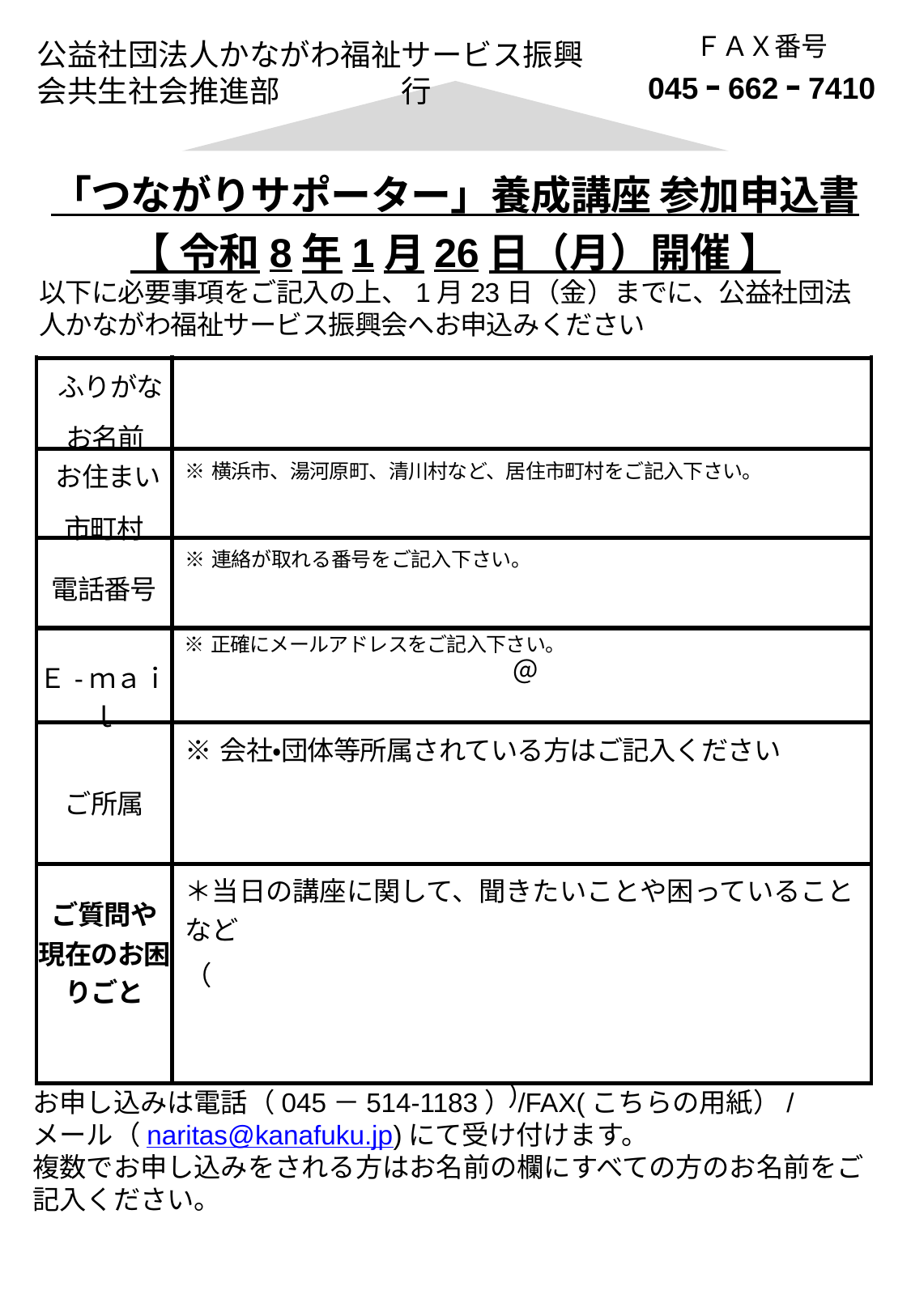

ＦＡＸ番号
045ｰ662ｰ7410
公益社団法人かながわ福祉サービス振興会共生社会推進部	行

「つながりサポーター」養成講座 参加申込書
【 令和8年1月26日（月）開催 】
以下に必要事項をご記入の上、1月23日（金）までに、公益社団法人かながわ福祉サービス振興会へお申込みください
| ふりがな お名前 |  |
| --- | --- |
| お住まい 市町村 | ※横浜市、湯河原町、清川村など、居住市町村をご記入下さい。 |
| 電話番号 | ※連絡が取れる番号をご記入下さい。 |
| Ｅ-ｍａｉｌ | ※正確にメールアドレスをご記入下さい。 ＠ |
| ご所属 | ※会社・団体等所属されている方はご記入ください |
| ご質問や 現在のお困りごと | ＊当日の講座に関して、聞きたいことや困っていることなど （ 　　　　　　　　　　　　　　　　　　　　　　　　　　　　　　　　　　　　　） |

お申し込みは電話（045－514-1183）/FAX(こちらの用紙）/
メール（naritas@kanafuku.jp)にて受け付けます。
複数でお申し込みをされる方はお名前の欄にすべての方のお名前をご記入ください。